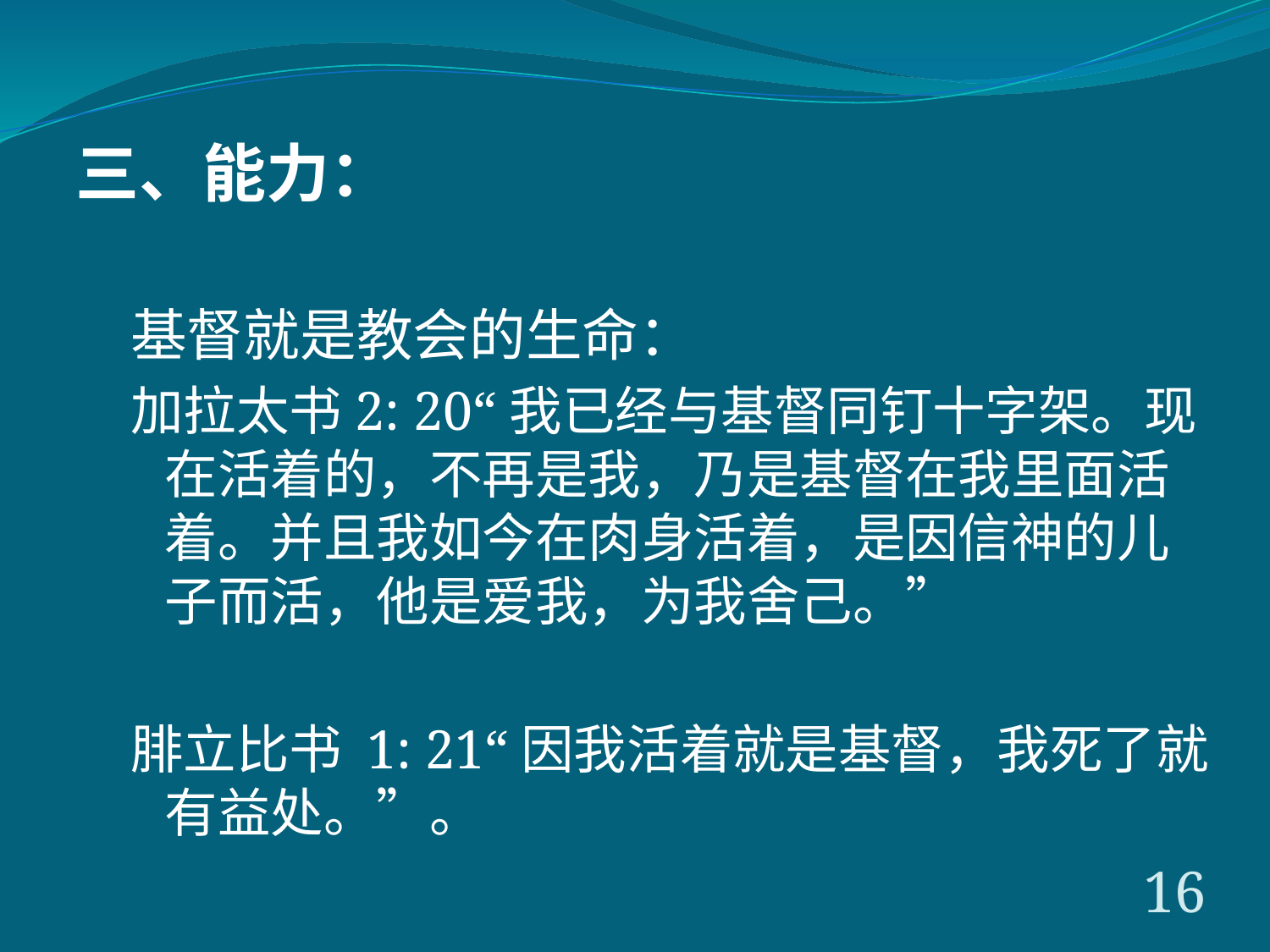

三、能力：

基督就是教会的生命：
加拉太书2: 20“我已经与基督同钉十字架。现在活着的，不再是我，乃是基督在我里面活着。并且我如今在肉身活着，是因信神的儿子而活，他是爱我，为我舍己。”

腓立比书 1: 21“因我活着就是基督，我死了就有益处。”。

16